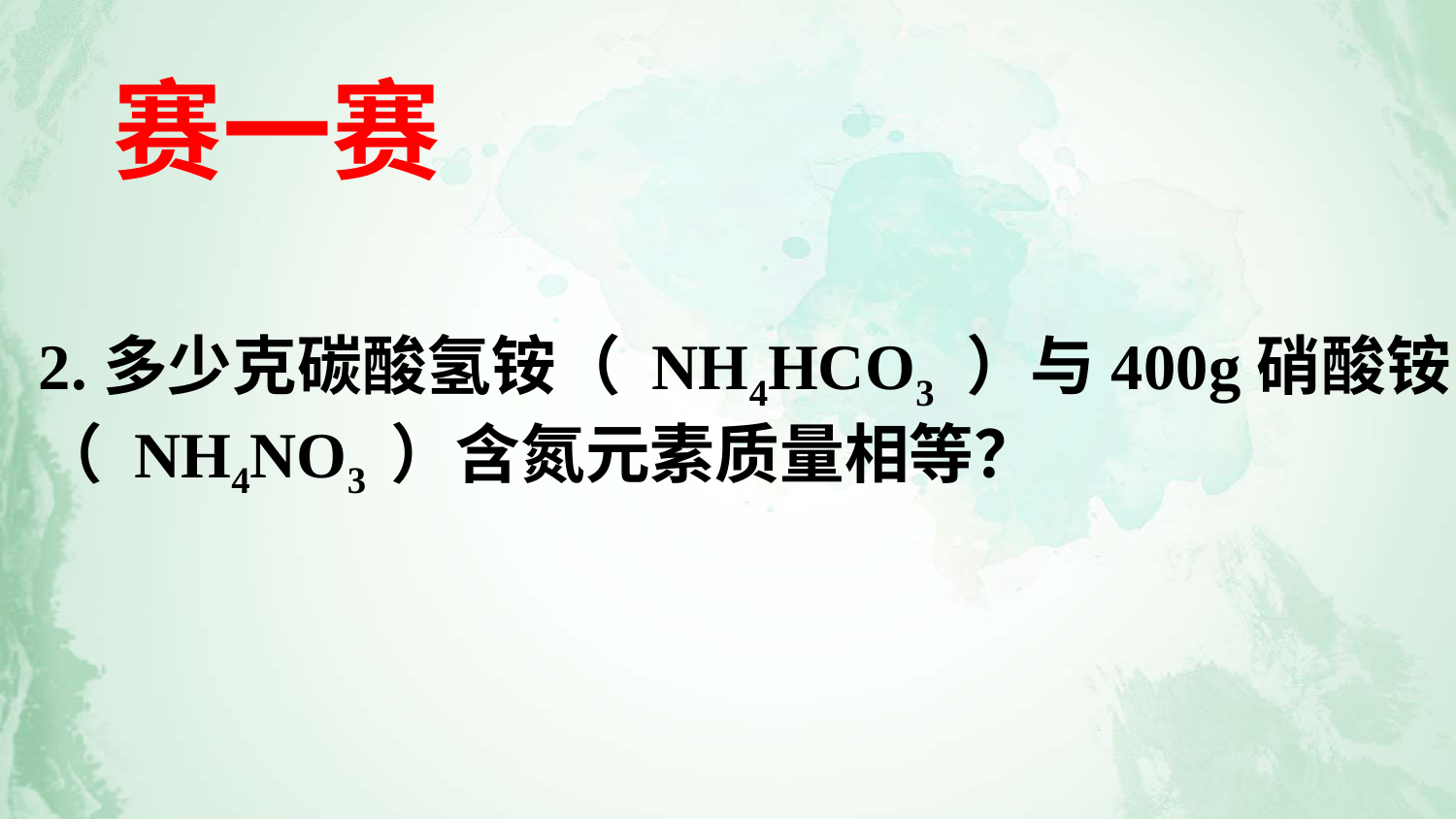

赛一赛

2.多少克碳酸氢铵（ NH4HCO3 ）与400g硝酸铵
（ NH4NO3 ）含氮元素质量相等？